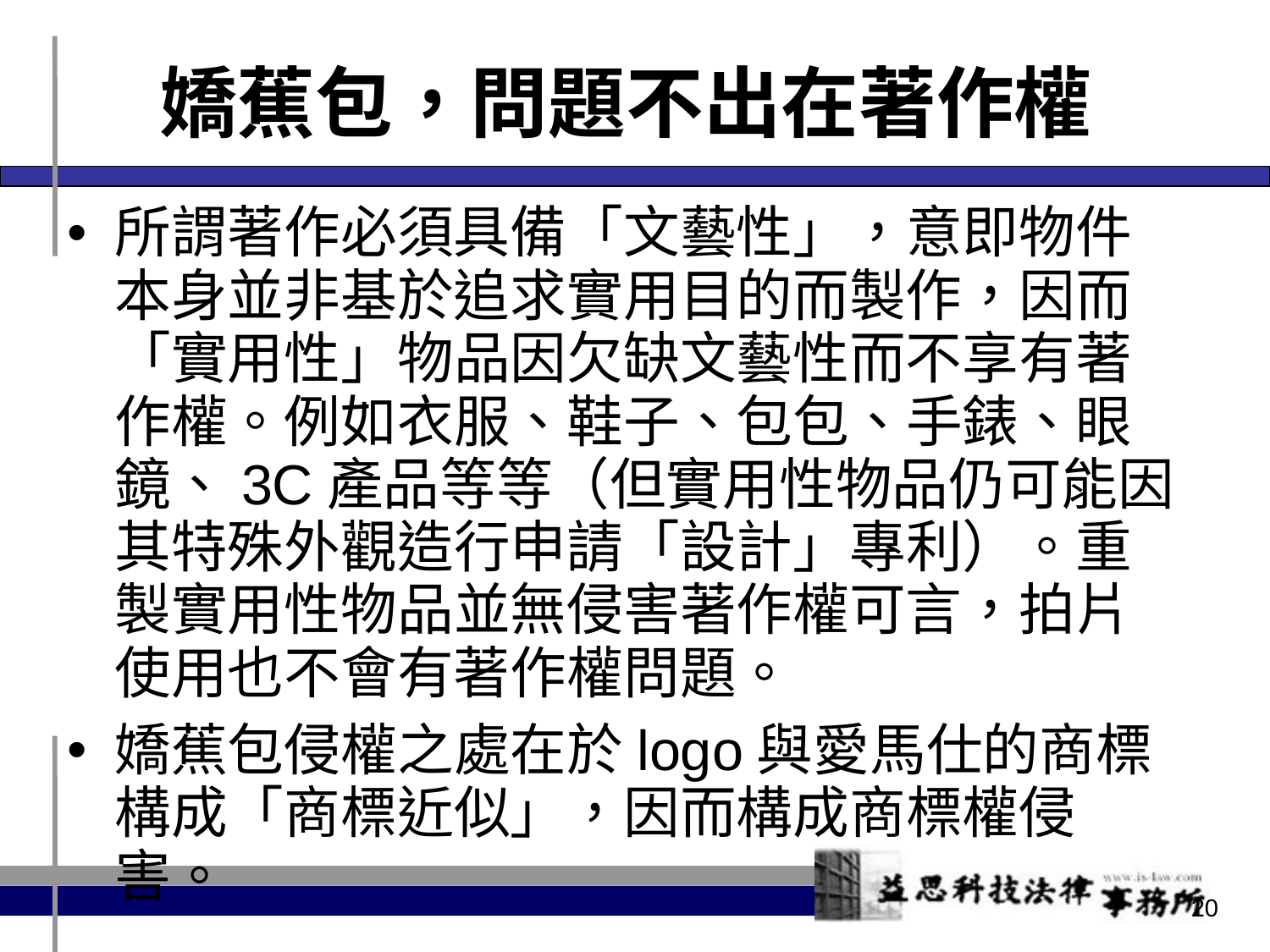

# 嬌蕉包，問題不出在著作權
所謂著作必須具備「文藝性」，意即物件本身並非基於追求實用目的而製作，因而「實用性」物品因欠缺文藝性而不享有著作權。例如衣服、鞋子、包包、手錶、眼鏡、3C產品等等（但實用性物品仍可能因其特殊外觀造行申請「設計」專利）。重製實用性物品並無侵害著作權可言，拍片使用也不會有著作權問題。
嬌蕉包侵權之處在於logo與愛馬仕的商標構成「商標近似」，因而構成商標權侵害。
20